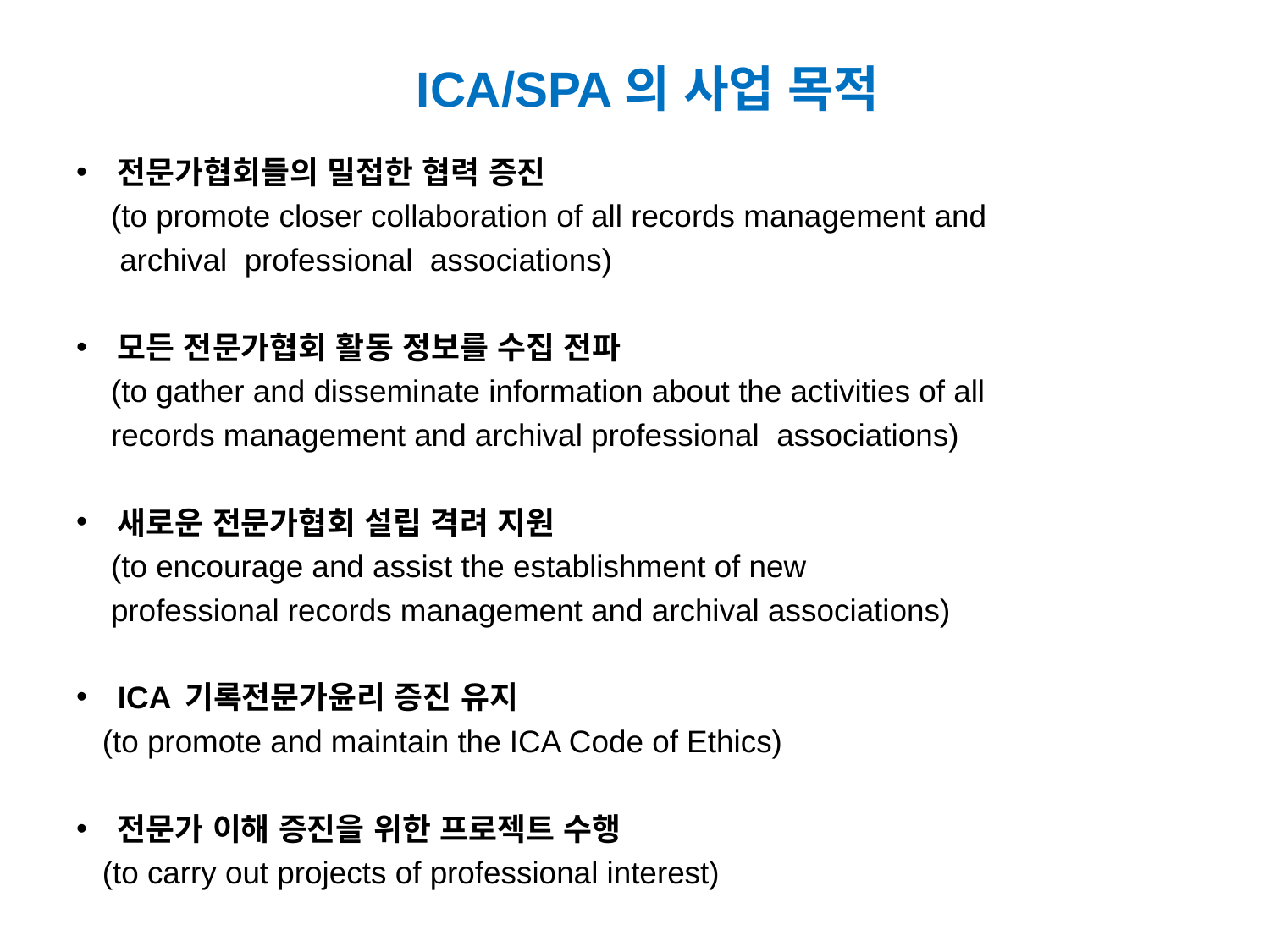

# ICA/SPA의 사업 목적
전문가협회들의 밀접한 협력 증진
    (to promote closer collaboration of all records management and
     archival  professional  associations)

모든 전문가협회 활동 정보를 수집 전파
    (to gather and disseminate information about the activities of all
    records management and archival professional  associations)

새로운 전문가협회 설립 격려 지원
    (to encourage and assist the establishment of new
    professional records management and archival associations)

ICA 기록전문가윤리 증진 유지
   (to promote and maintain the ICA Code of Ethics)

전문가 이해 증진을 위한 프로젝트 수행
   (to carry out projects of professional interest)